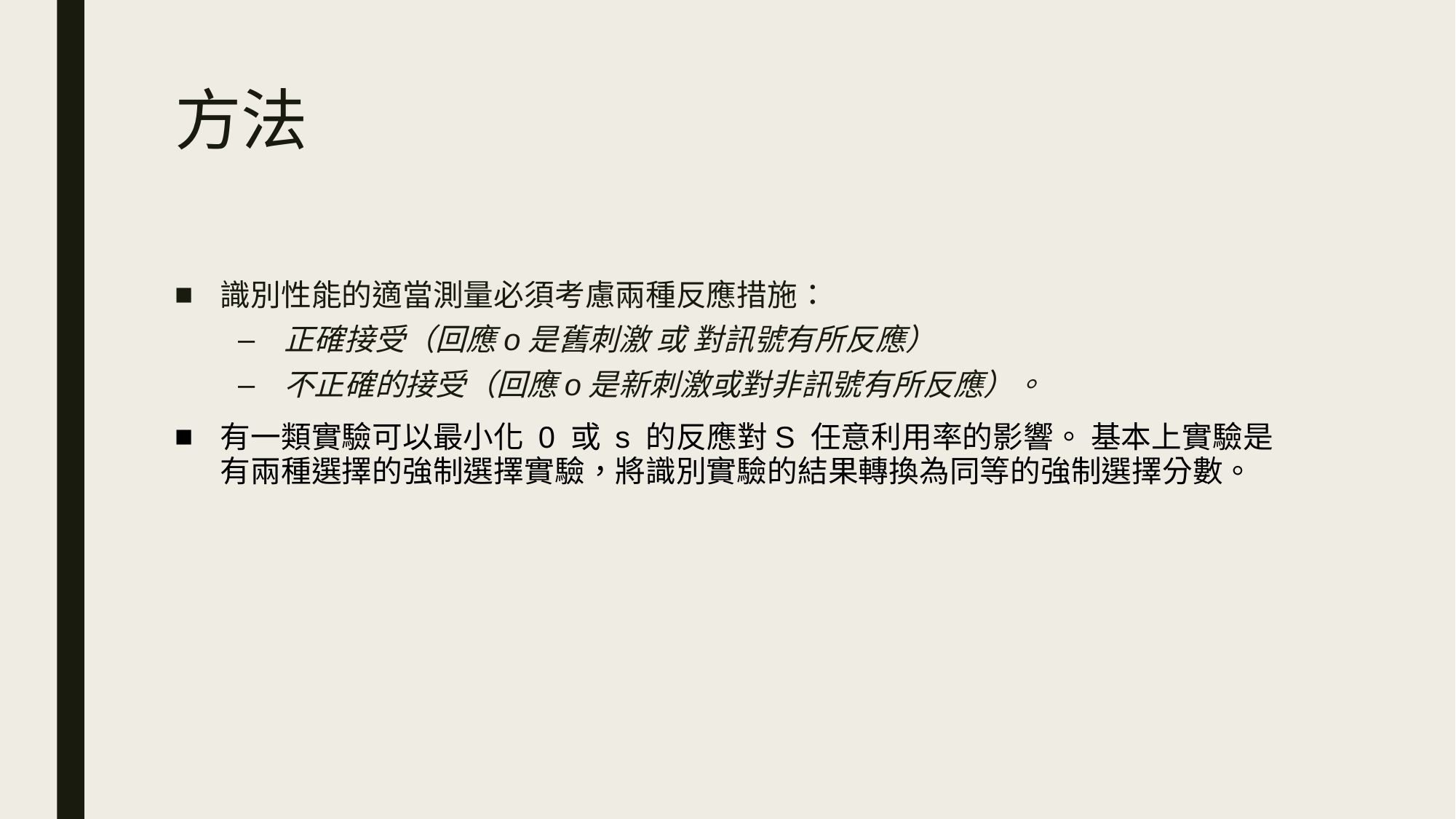

# 方法
識別性能的適當測量必須考慮兩種反應措施：
正確接受（回應o是舊刺激 或 對訊號有所反應）
不正確的接受（回應o是新刺激或對非訊號有所反應）。
有一類實驗可以最小化 0 或 s 的反應對S 任意利用率的影響。 基本上實驗是有兩種選擇的強制選擇實驗，將識別實驗的結果轉換為同等的強制選擇分數。